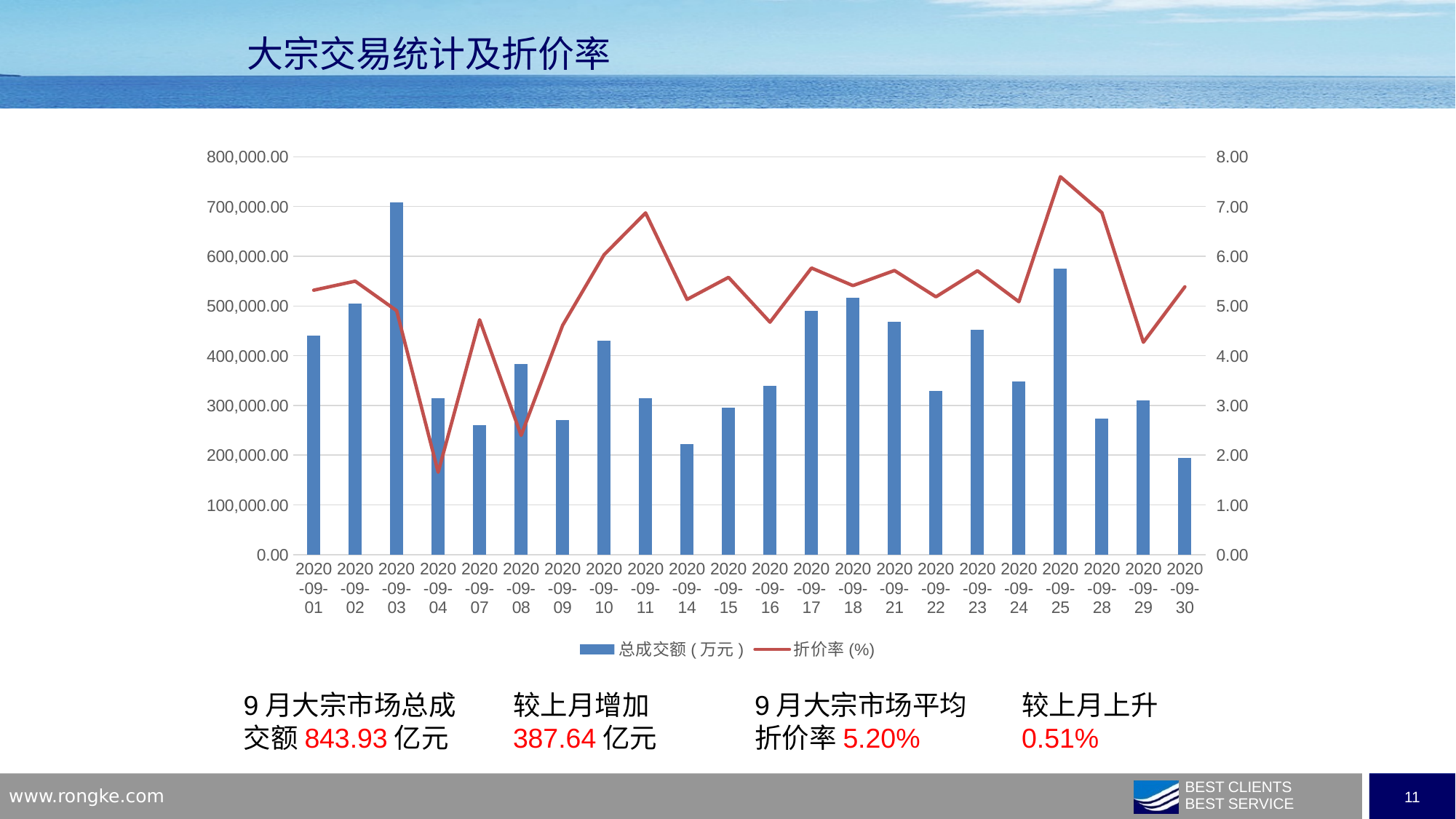

大宗交易统计及折价率

### Chart

| Category | 总成交额(万元) | 折价率(%) |
|---|---|---|
| 2020-09-01 | 439996.19000000024 | 5.317792243933027 |
| 2020-09-02 | 504403.16999999987 | 5.499218487350846 |
| 2020-09-03 | 708379.6300000005 | 4.905345771192355 |
| 2020-09-04 | 314783.6899999998 | 1.6548351934832148 |
| 2020-09-07 | 260160.97999999992 | 4.723000302760857 |
| 2020-09-08 | 384028.39 | 2.3960577297633376 |
| 2020-09-09 | 269752.94999999995 | 4.610549036338388 |
| 2020-09-10 | 430355.5900000001 | 6.030416678480025 |
| 2020-09-11 | 314246.27999999997 | 6.87252772377329 |
| 2020-09-14 | 222141.5400000001 | 5.131315042158531 |
| 2020-09-15 | 295192.98000000004 | 5.575818982276845 |
| 2020-09-16 | 338908.3500000001 | 4.67415517342993 |
| 2020-09-17 | 490743.6799999999 | 5.763597783245515 |
| 2020-09-18 | 516687.33999999997 | 5.409763003926042 |
| 2020-09-21 | 468556.87999999995 | 5.713578661446514 |
| 2020-09-22 | 328559.4700000001 | 5.184497374565055 |
| 2020-09-23 | 452342.79 | 5.708312762091921 |
| 2020-09-24 | 347644.38000000006 | 5.085616469516934 |
| 2020-09-25 | 574874.16 | 7.6001706038886505 |
| 2020-09-28 | 272971.83999999997 | 6.876362478999409 |
| 2020-09-29 | 310416.03000000026 | 4.270894913285307 |
| 2020-09-30 | 194107.77000000008 | 5.386062715208091 |
9月大宗市场平均折价率5.20%
较上月上升0.51%
9月大宗市场总成交额843.93亿元
较上月增加
387.64亿元